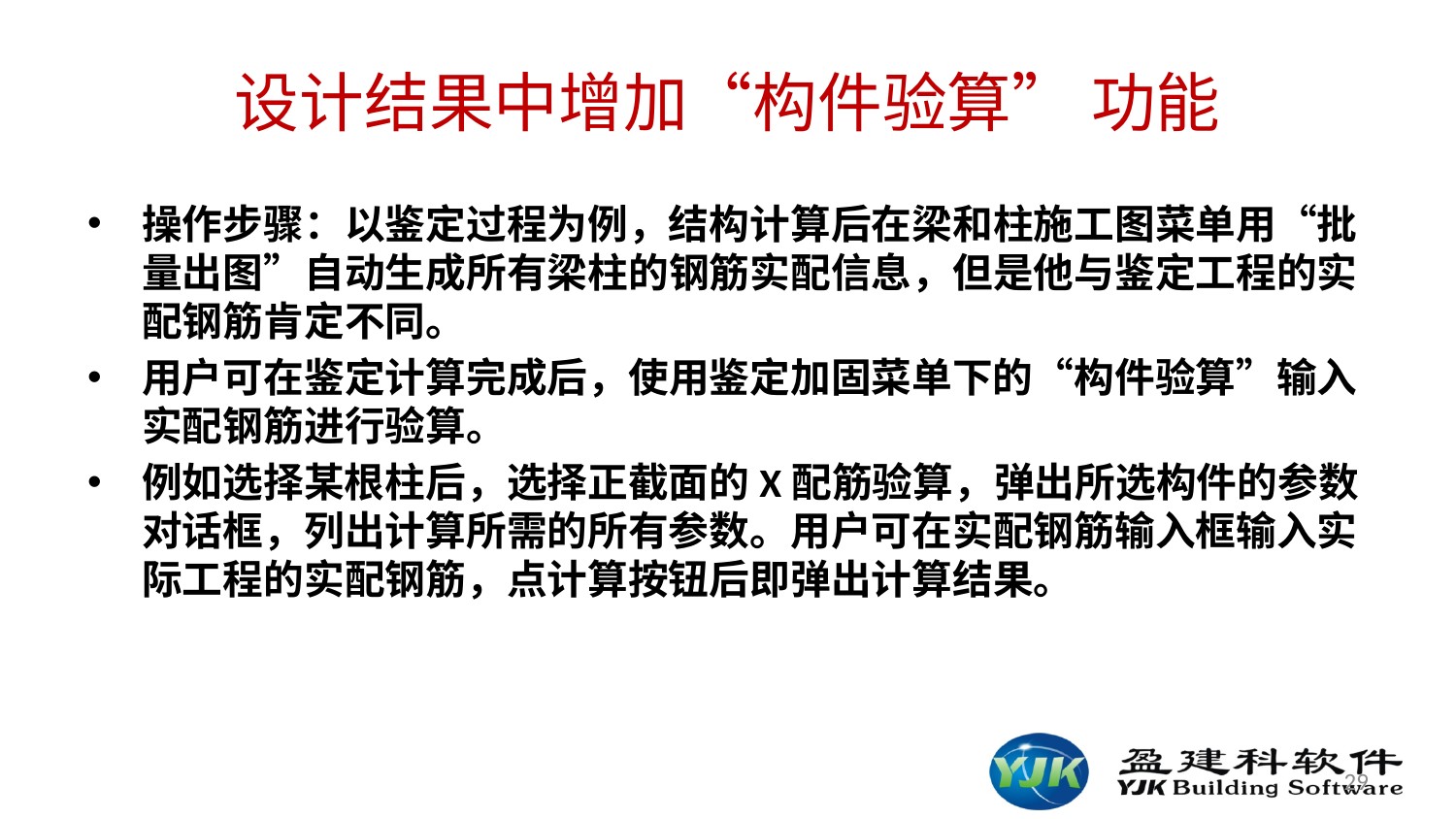

# 设计结果中增加“构件验算” 功能
操作步骤：以鉴定过程为例，结构计算后在梁和柱施工图菜单用“批量出图”自动生成所有梁柱的钢筋实配信息，但是他与鉴定工程的实配钢筋肯定不同。
用户可在鉴定计算完成后，使用鉴定加固菜单下的“构件验算”输入实配钢筋进行验算。
例如选择某根柱后，选择正截面的X配筋验算，弹出所选构件的参数对话框，列出计算所需的所有参数。用户可在实配钢筋输入框输入实际工程的实配钢筋，点计算按钮后即弹出计算结果。

29